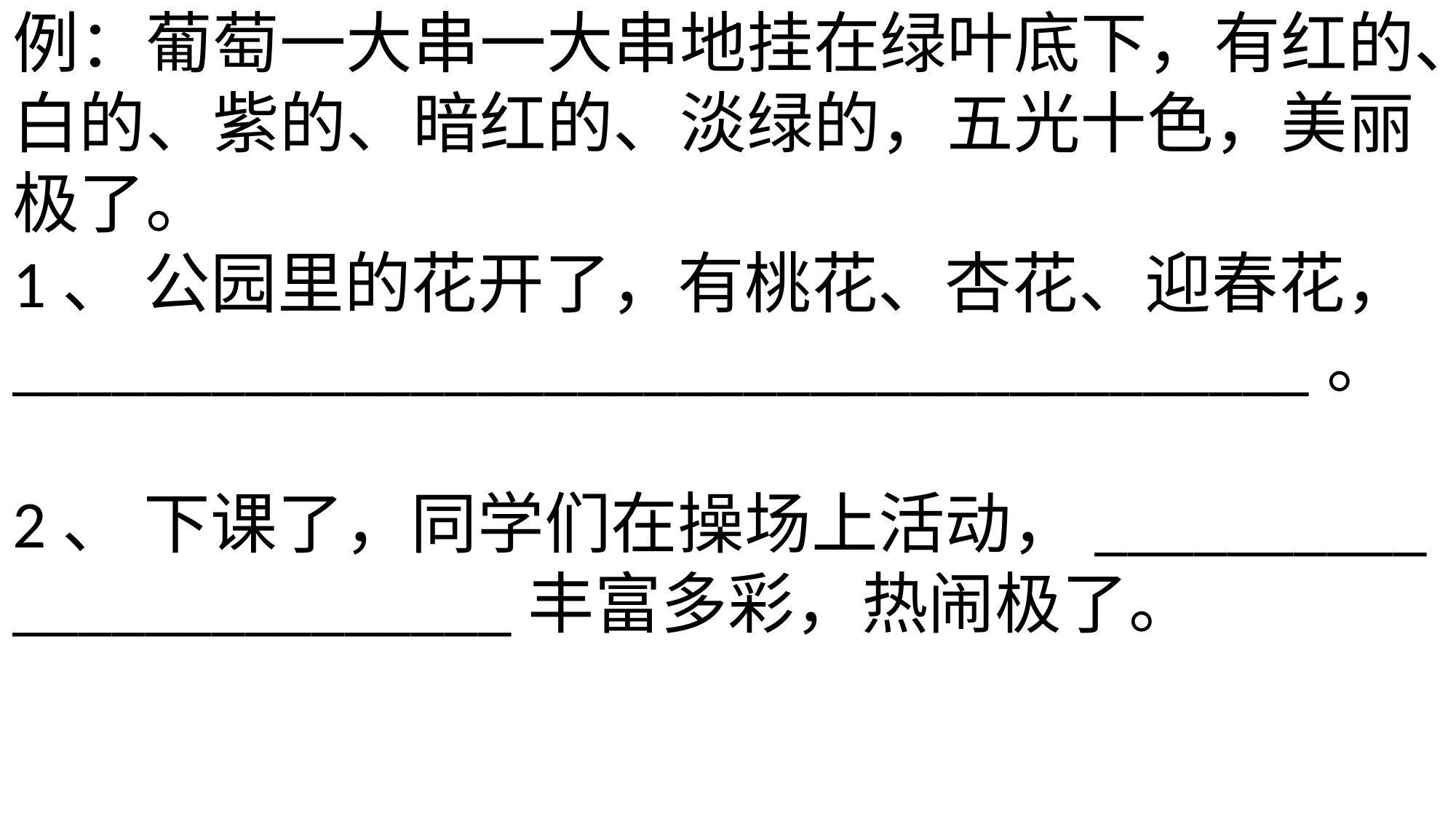

例：葡萄一大串一大串地挂在绿叶底下，有红的、白的、紫的、暗红的、淡绿的，五光十色，美丽极了。
1、 公园里的花开了，有桃花、杏花、迎春花，
_______________________________________。

2、 下课了，同学们在操场上活动，__________
_______________丰富多彩，热闹极了。